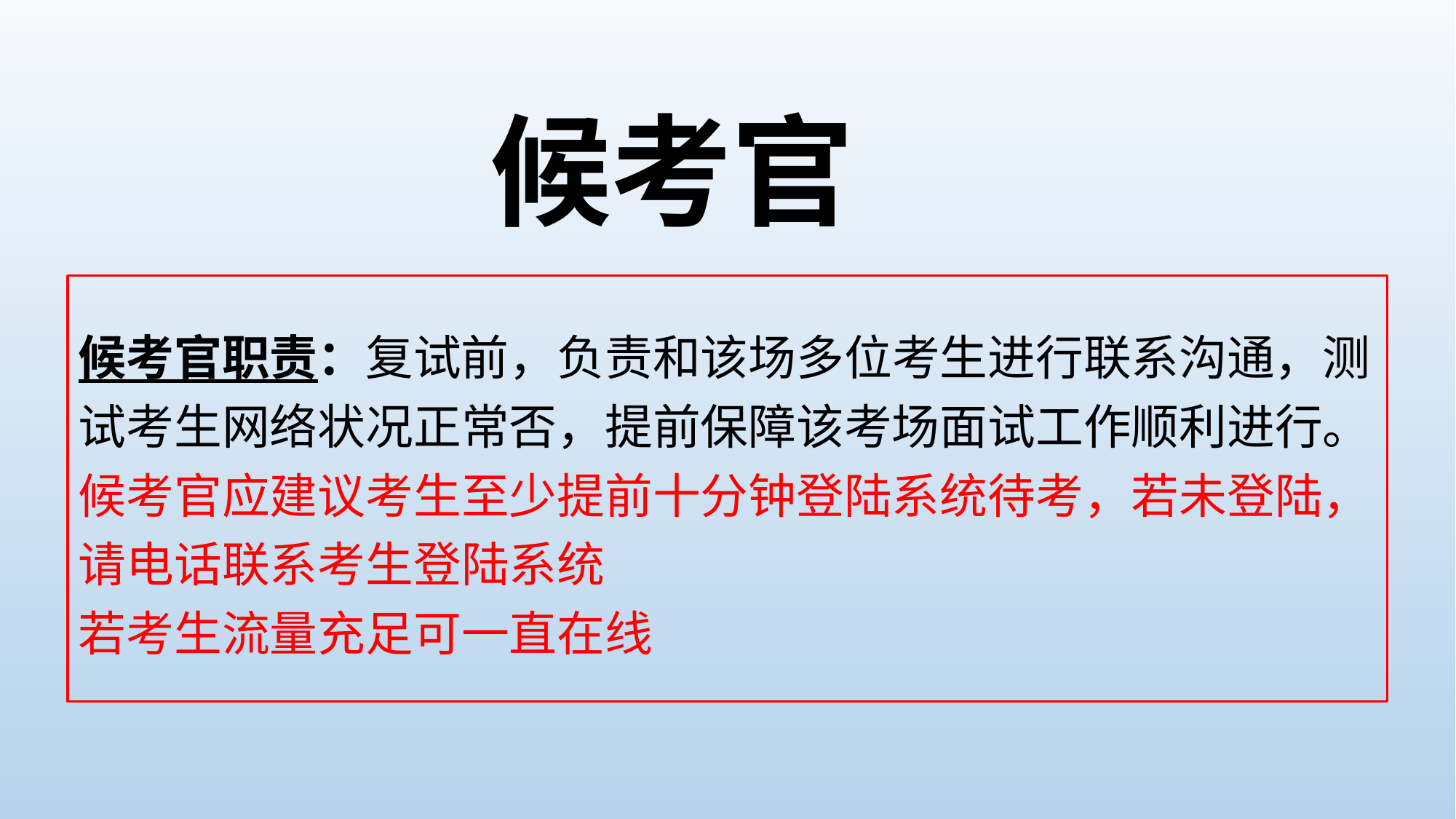

# 候考官
候考官职责：复试前，负责和该场多位考生进行联系沟通，测试考生网络状况正常否，提前保障该考场面试工作顺利进行。
候考官应建议考生至少提前十分钟登陆系统待考，若未登陆，请电话联系考生登陆系统
若考生流量充足可一直在线